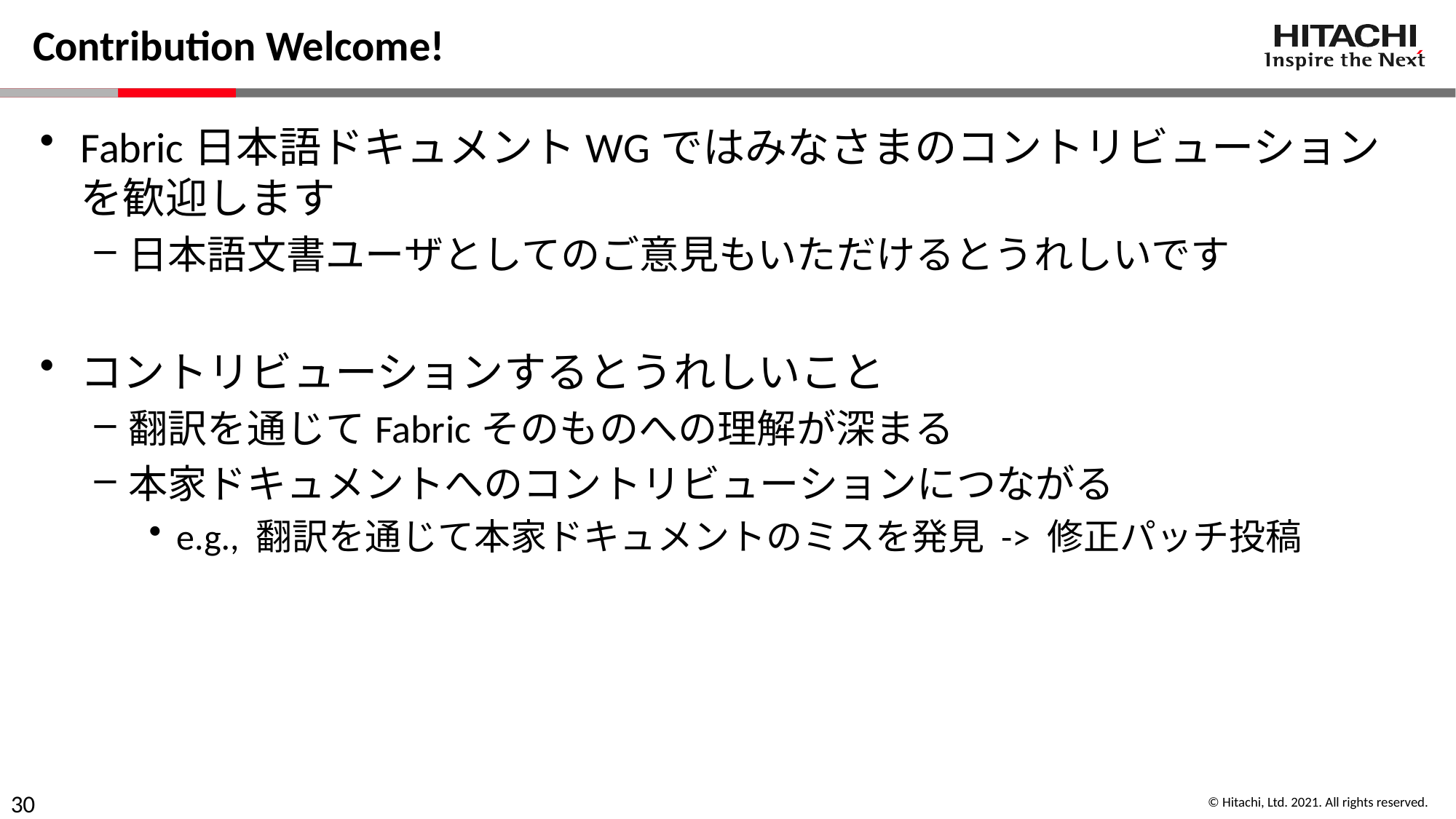

# Contribution Welcome!
Fabric日本語ドキュメントWGではみなさまのコントリビューションを歓迎します
日本語文書ユーザとしてのご意見もいただけるとうれしいです

コントリビューションするとうれしいこと
翻訳を通じてFabricそのものへの理解が深まる
本家ドキュメントへのコントリビューションにつながる
e.g., 翻訳を通じて本家ドキュメントのミスを発見 -> 修正パッチ投稿